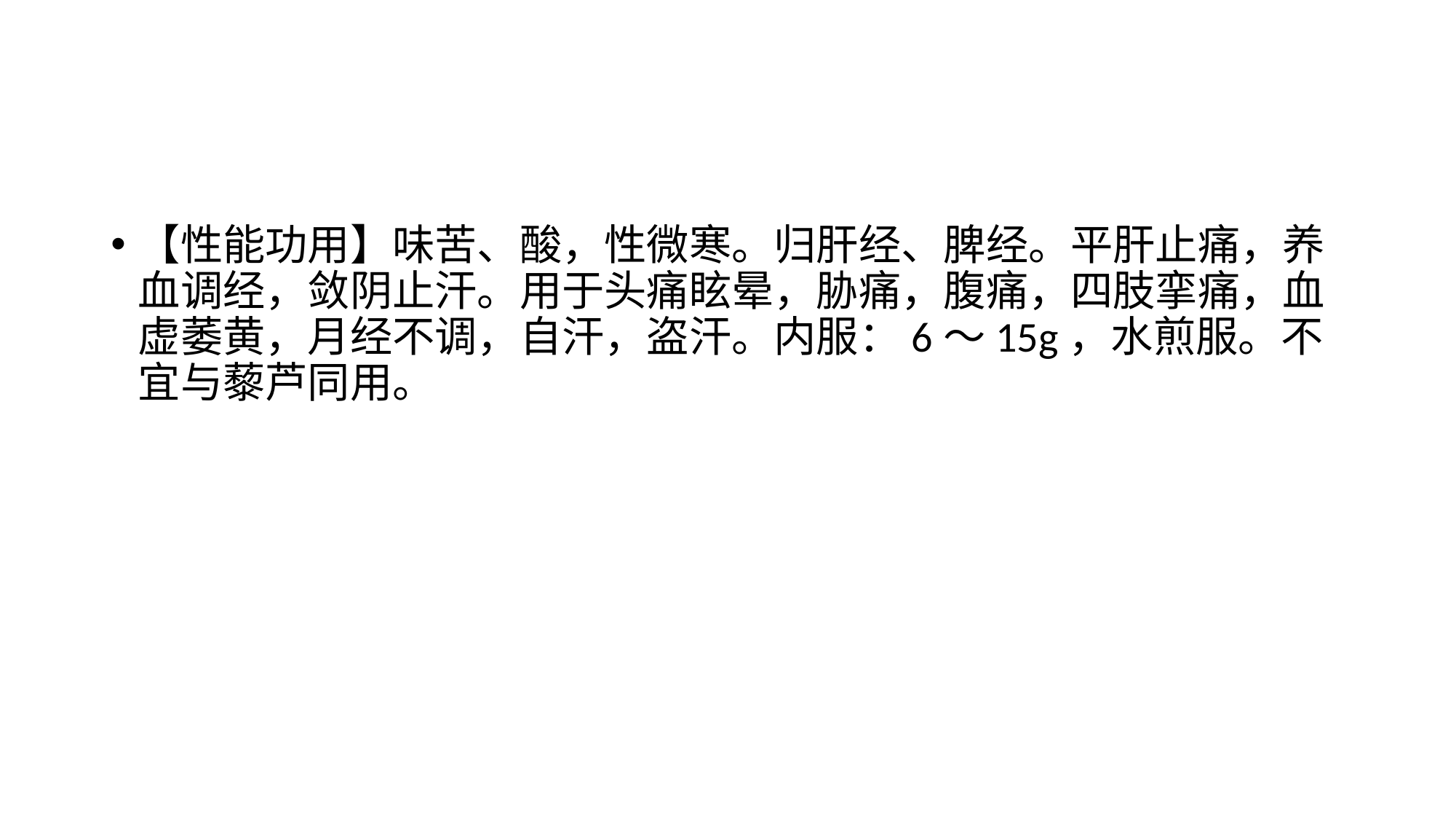

#
【性能功用】味苦、酸，性微寒。归肝经、脾经。平肝止痛，养血调经，敛阴止汗。用于头痛眩晕，胁痛，腹痛，四肢挛痛，血虚萎黄，月经不调，自汗，盗汗。内服：6～15g，水煎服。不宜与藜芦同用。